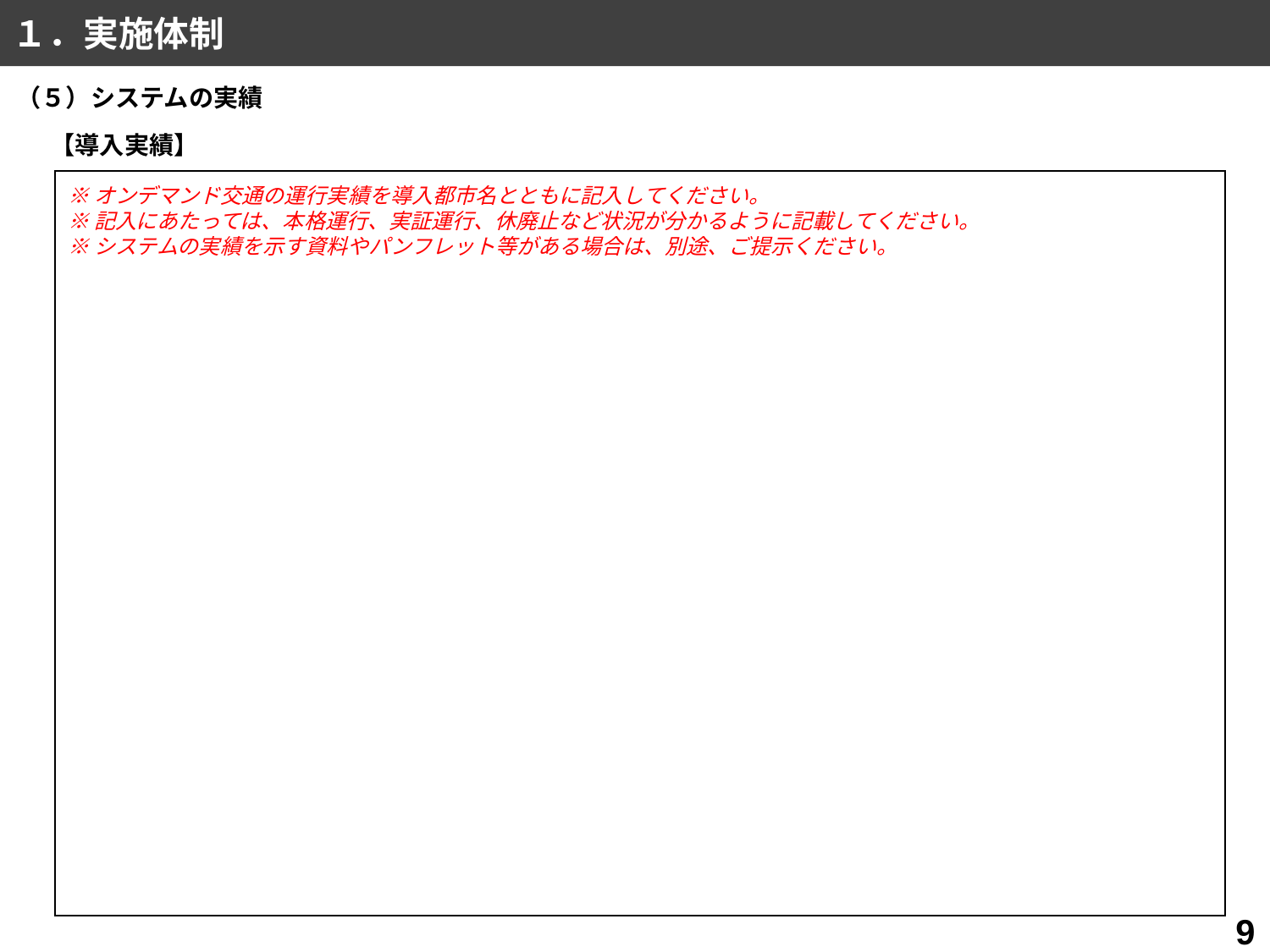

１．実施体制
（５）システムの実績
【導入実績】
|  |
| --- |
※オンデマンド交通の運行実績を導入都市名とともに記入してください。
※記入にあたっては、本格運行、実証運行、休廃止など状況が分かるように記載してください。
※システムの実績を示す資料やパンフレット等がある場合は、別途、ご提示ください。
9